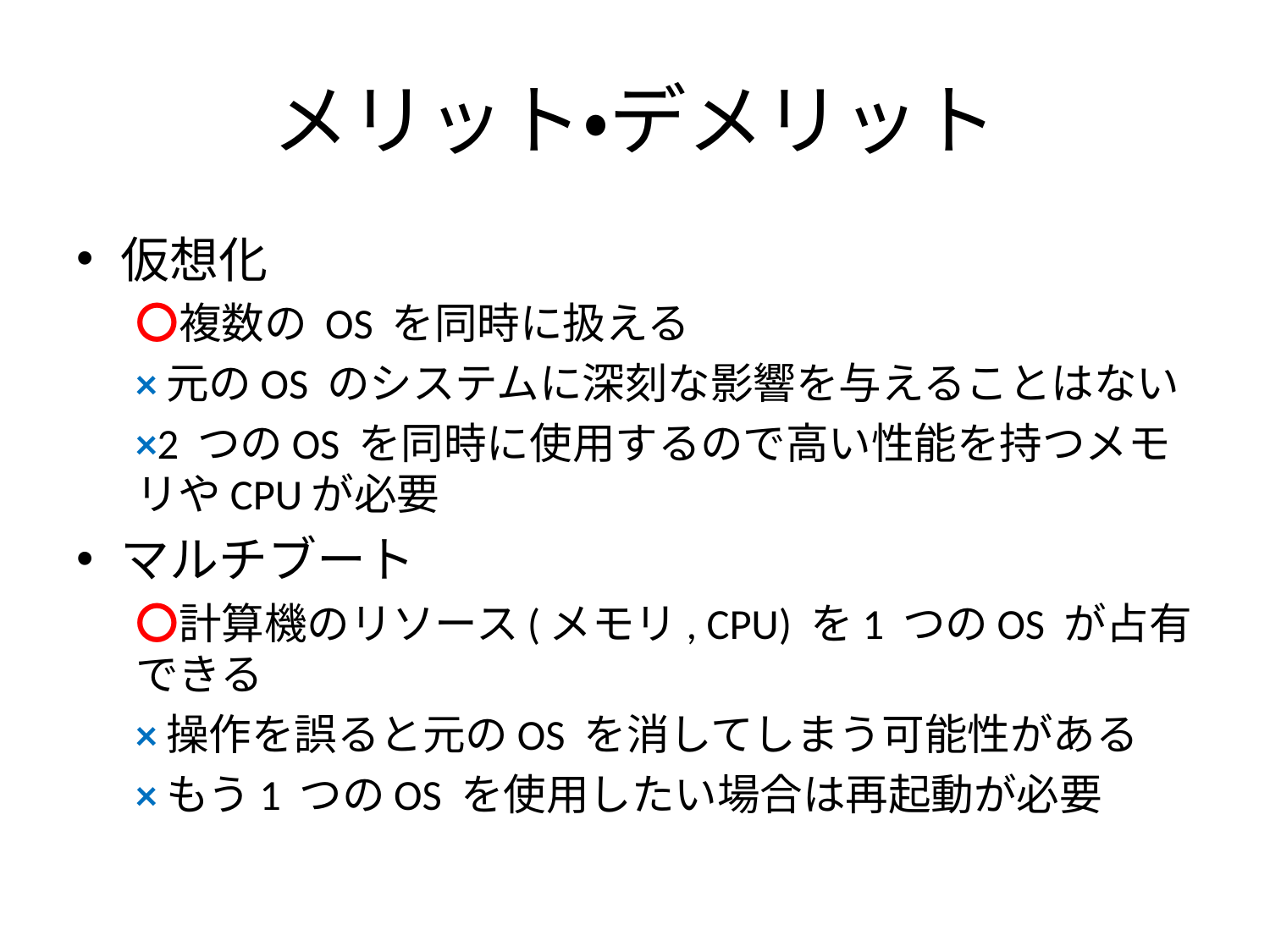

# メリット・デメリット
仮想化
〇複数の OS を同時に扱える
×元のOS のシステムに深刻な影響を与えることはない
×2 つのOS を同時に使用するので高い性能を持つメモリやCPUが必要
マルチブート
〇計算機のリソース(メモリ, CPU) を1 つのOS が占有できる
×操作を誤ると元のOS を消してしまう可能性がある
×もう1 つのOS を使用したい場合は再起動が必要